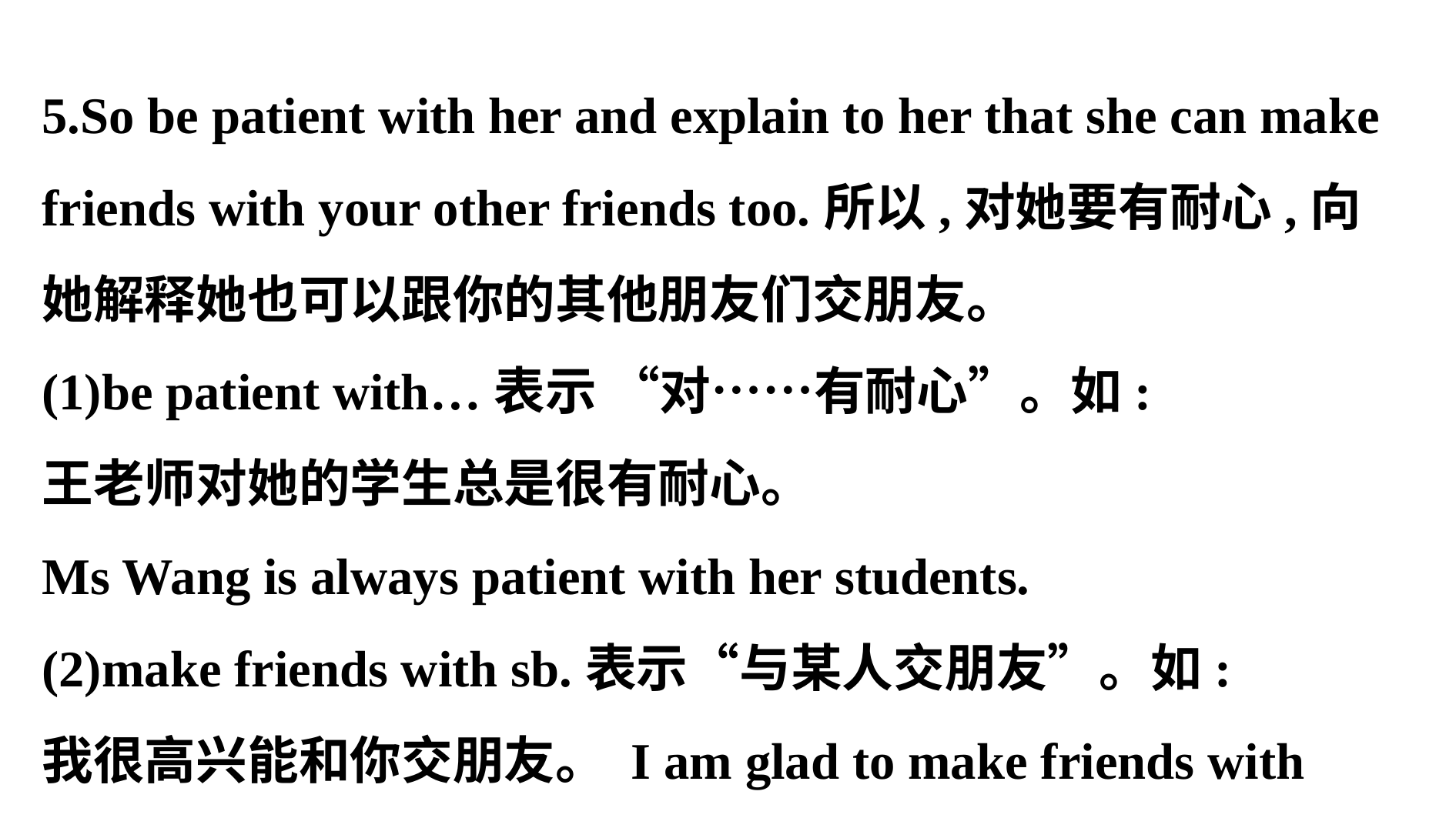

5.So be patient with her and explain to her that she can make friends with your other friends too.所以,对她要有耐心,向她解释她也可以跟你的其他朋友们交朋友。
(1)be patient with…表示 “对……有耐心”。如:
王老师对她的学生总是很有耐心。
Ms Wang is always patient with her students.
(2)make friends with sb.表示“与某人交朋友”。如:
我很高兴能和你交朋友。 I am glad to make friends with you.